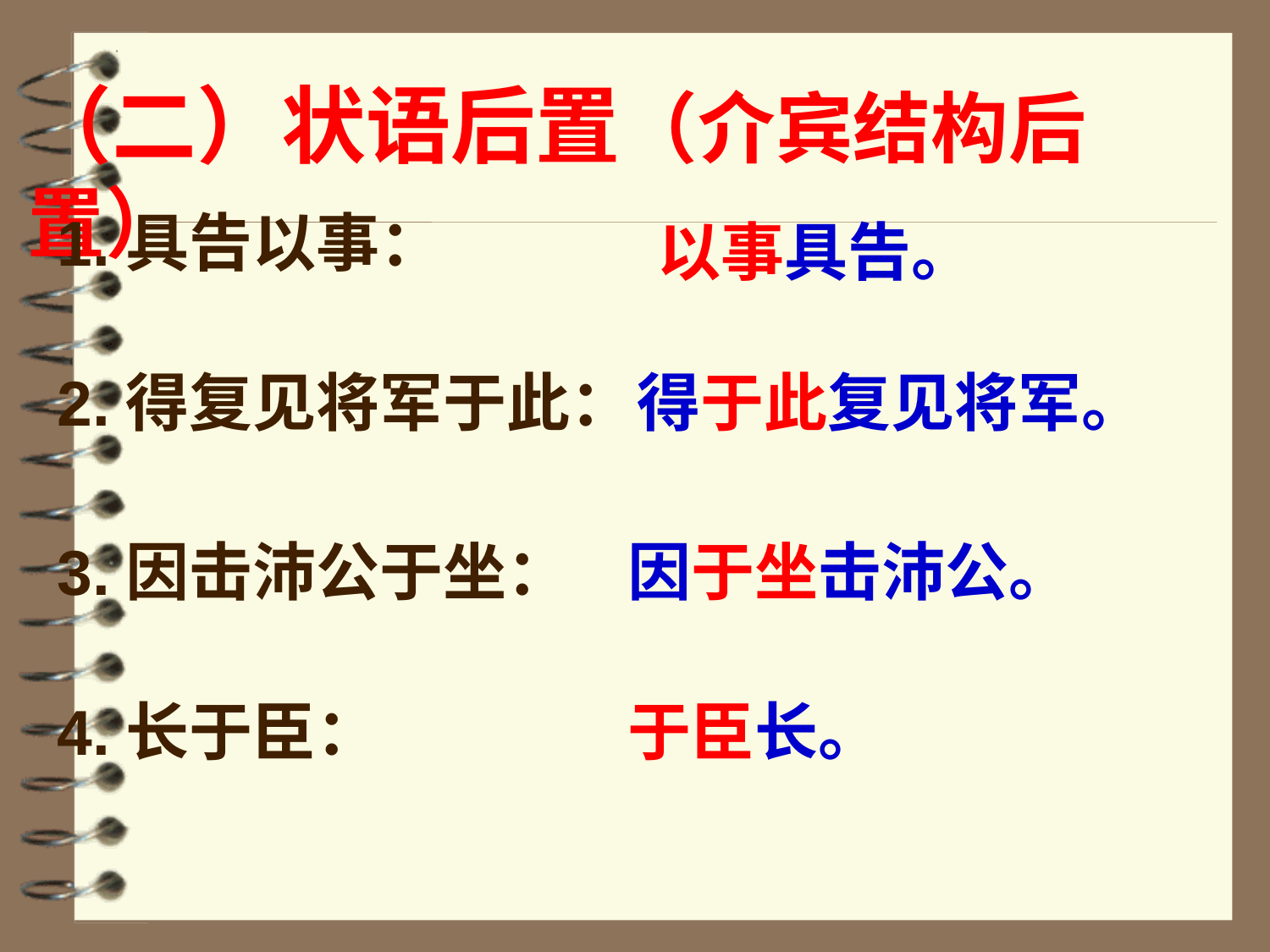

（二）状语后置（介宾结构后置）
1.具告以事：
以事具告。
2.得复见将军于此：
得于此复见将军。
3.因击沛公于坐：
因于坐击沛公。
4.长于臣：
于臣长。